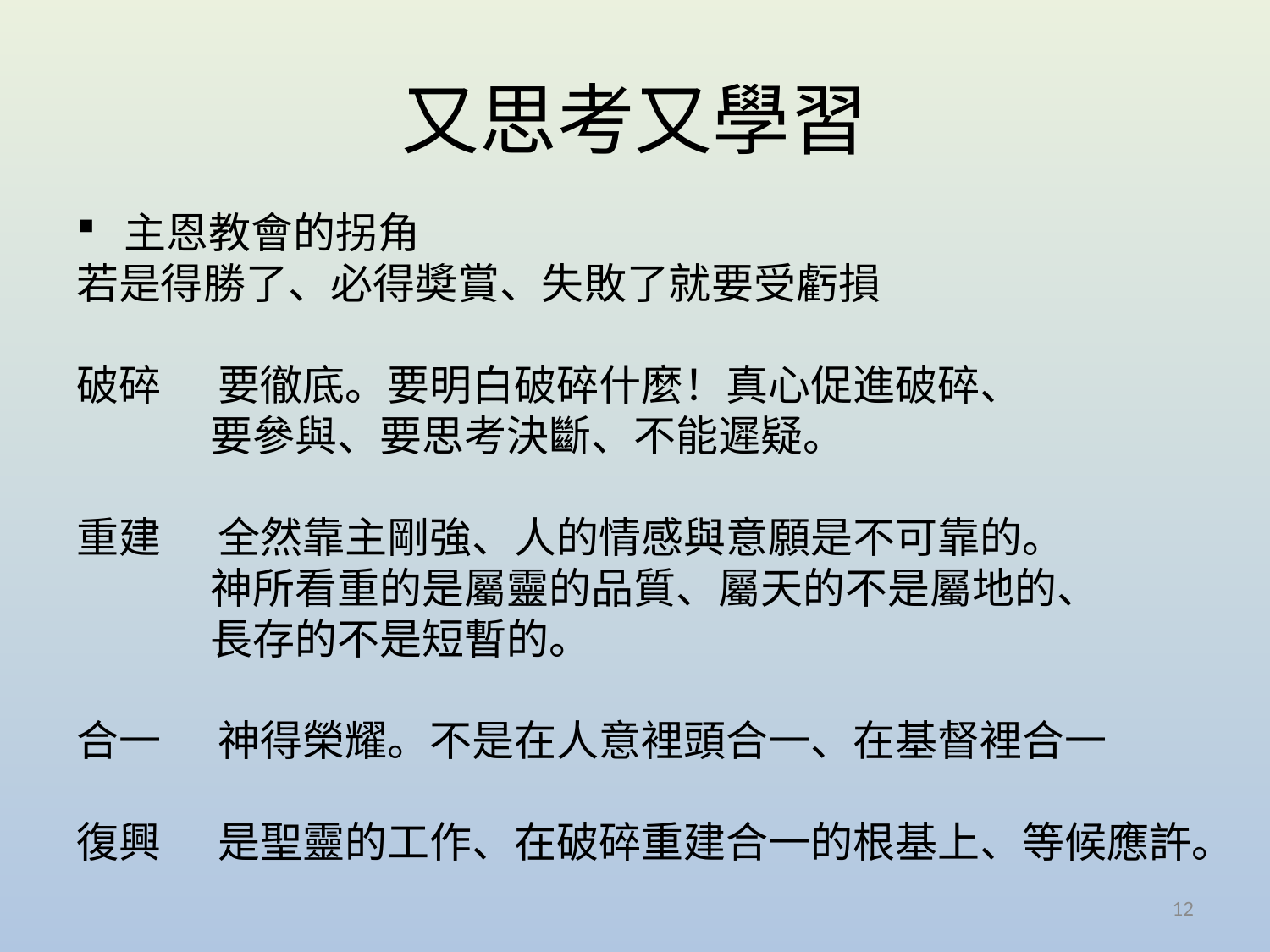

# 又思考又學習
主恩教會的拐角
若是得勝了、必得奬賞、失敗了就要受虧損
破碎      要徹底。要明白破碎什麼！真心促進破碎、
             要參與、要思考決斷、不能遲疑。
重建      全然靠主剛強、人的情感與意願是不可靠的。
             神所看重的是屬靈的品質、屬天的不是屬地的、
             長存的不是短暫的。
合一      神得榮耀。不是在人意裡頭合一、在基督裡合一
復興      是聖靈的工作、在破碎重建合一的根基上、等候應許。
12